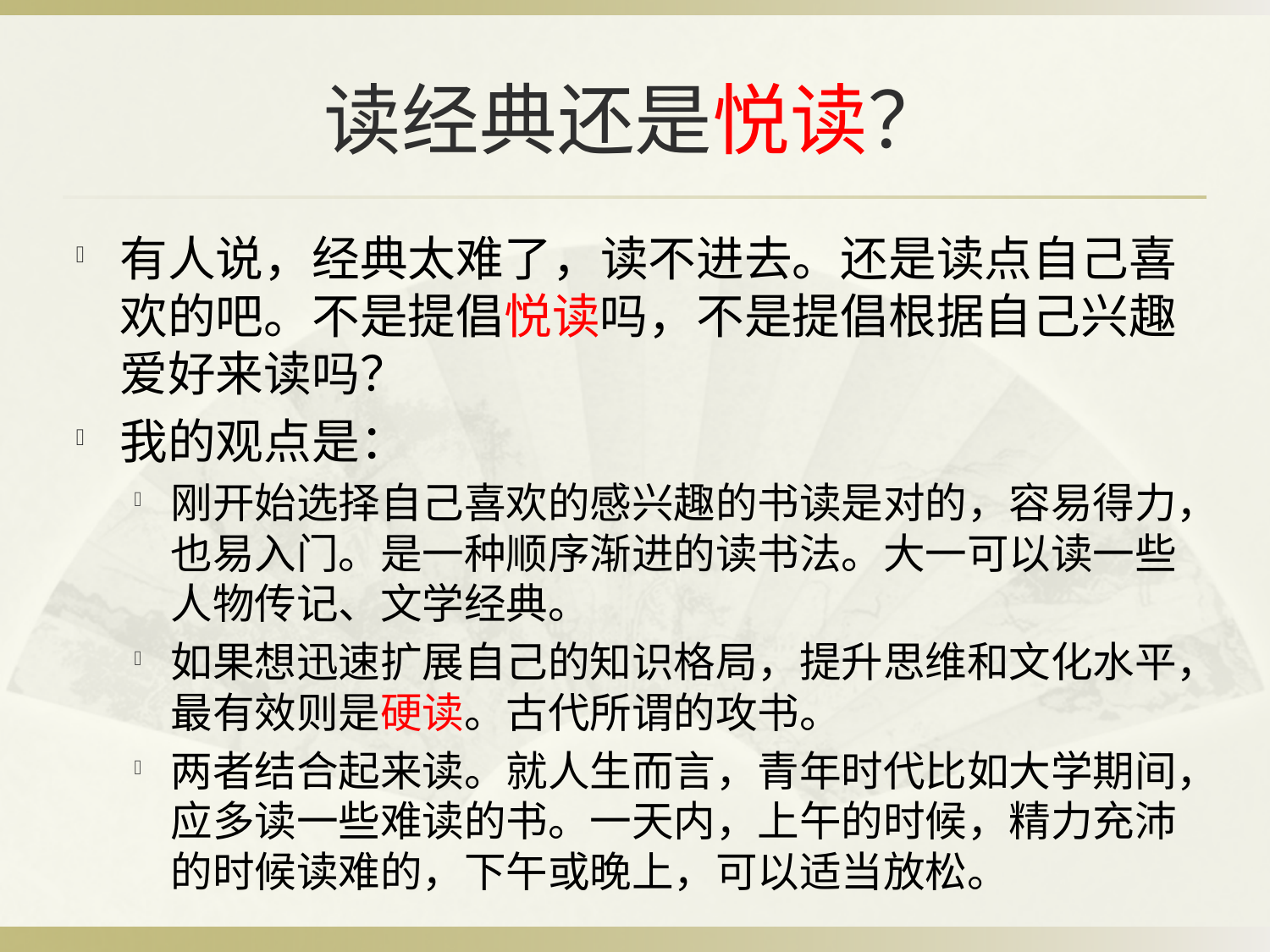

# 读经典还是悦读？
有人说，经典太难了，读不进去。还是读点自己喜欢的吧。不是提倡悦读吗，不是提倡根据自己兴趣爱好来读吗？
我的观点是：
刚开始选择自己喜欢的感兴趣的书读是对的，容易得力，也易入门。是一种顺序渐进的读书法。大一可以读一些人物传记、文学经典。
如果想迅速扩展自己的知识格局，提升思维和文化水平，最有效则是硬读。古代所谓的攻书。
两者结合起来读。就人生而言，青年时代比如大学期间，应多读一些难读的书。一天内，上午的时候，精力充沛的时候读难的，下午或晚上，可以适当放松。